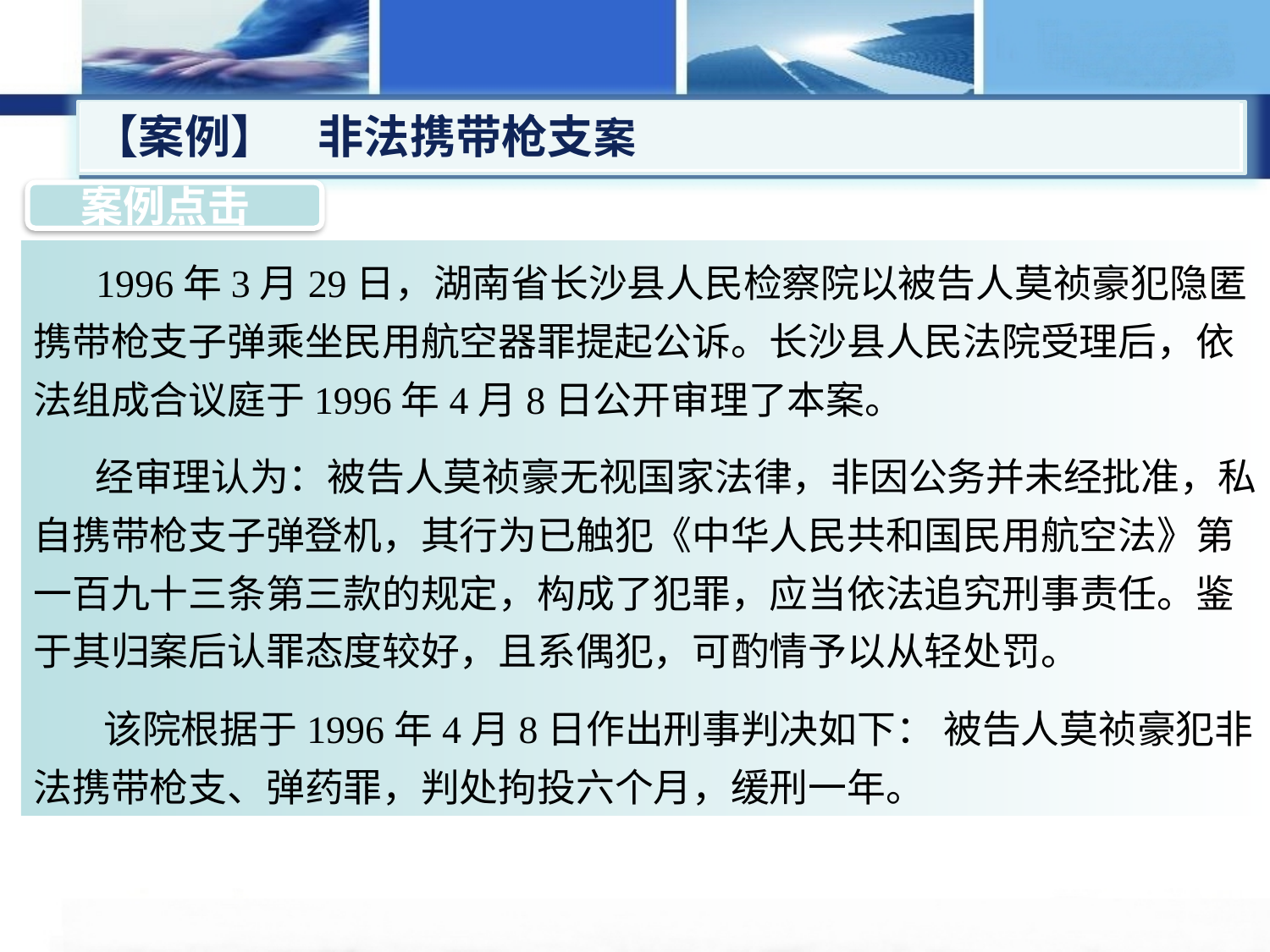

【案例】    非法携带枪支案
              案例点击
       1996年3月29日，湖南省长沙县人民检察院以被告人莫祯豪犯隐匿携带枪支子弹乘坐民用航空器罪提起公诉。长沙县人民法院受理后，依法组成合议庭于1996年4月8日公开审理了本案。
      经审理认为：被告人莫祯豪无视国家法律，非因公务并未经批准，私自携带枪支子弹登机，其行为已触犯《中华人民共和国民用航空法》第一百九十三条第三款的规定，构成了犯罪，应当依法追究刑事责任。鉴于其归案后认罪态度较好，且系偶犯，可酌情予以从轻处罚。
       该院根据于1996年4月8日作出刑事判决如下： 被告人莫祯豪犯非法携带枪支、弹药罪，判处拘投六个月，缓刑一年。
21